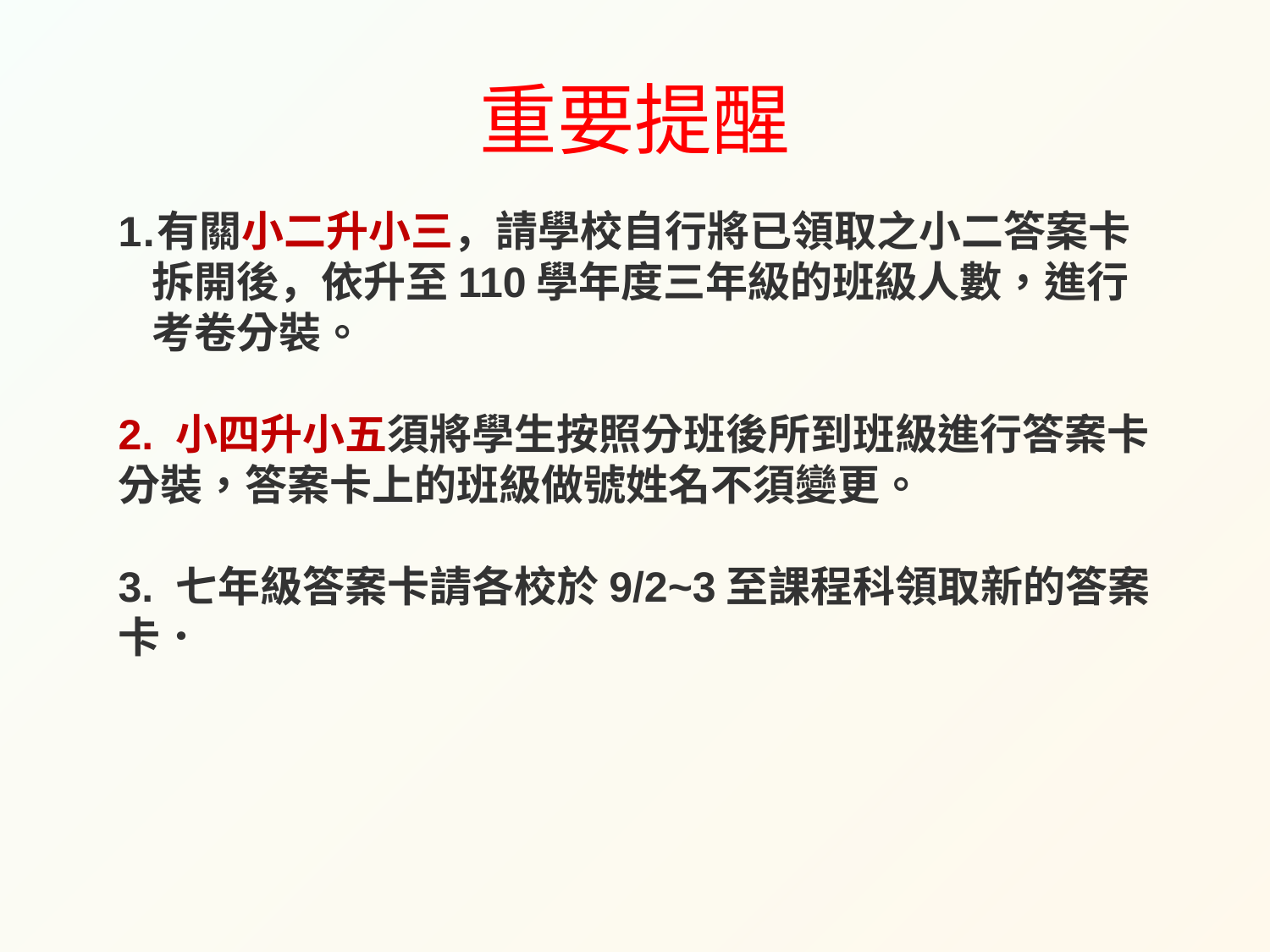

# 重要提醒
有關小二升小三，請學校自行將已領取之小二答案卡拆開後，依升至110學年度三年級的班級人數，進行考卷分裝。

2. 小四升小五須將學生按照分班後所到班級進行答案卡分裝，答案卡上的班級做號姓名不須變更。

3. 七年級答案卡請各校於9/2~3至課程科領取新的答案卡．